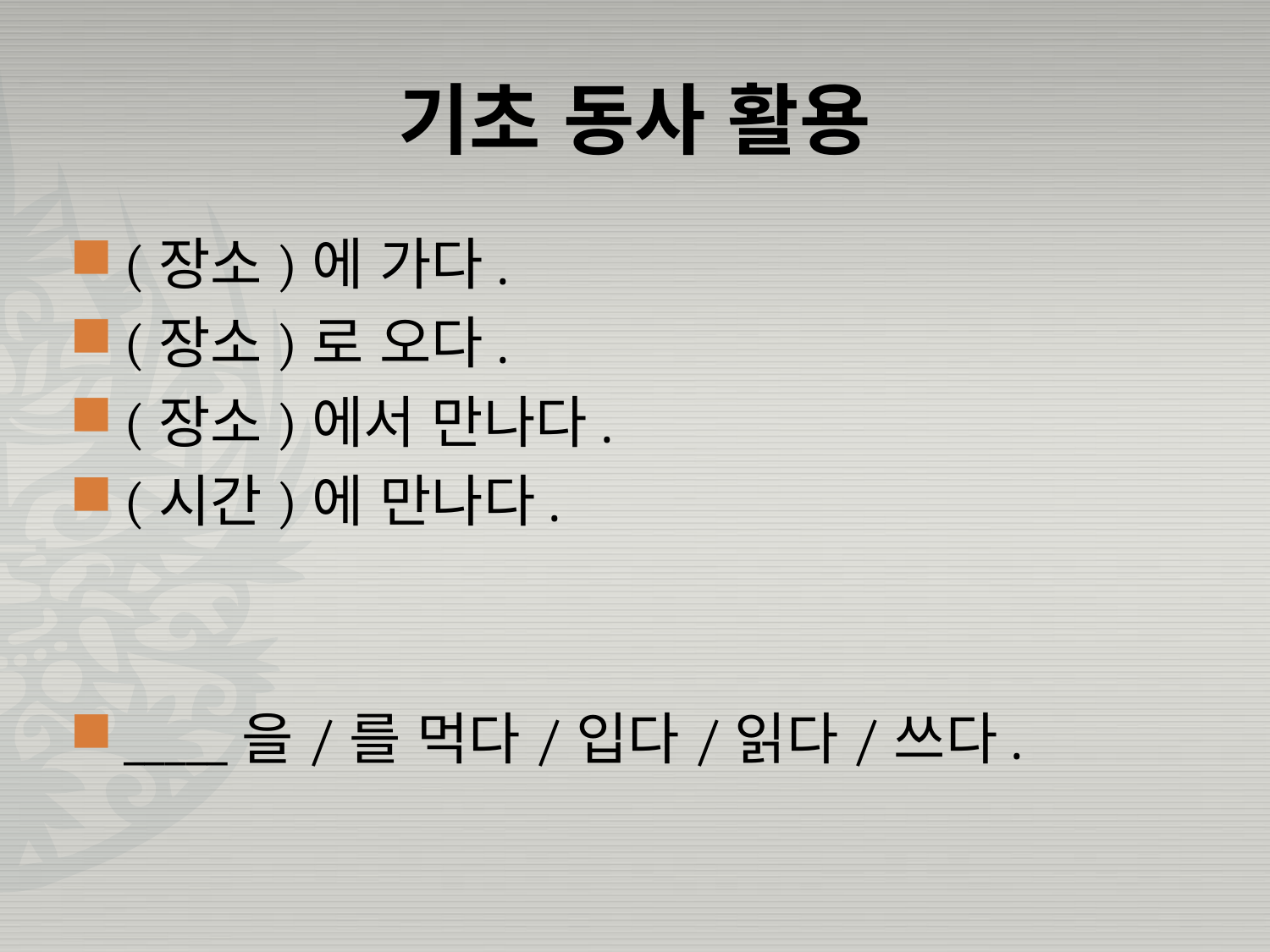

# 기초 동사 활용
(장소)에 가다.
(장소)로 오다.
(장소)에서 만나다.
(시간)에 만나다.

_____을/를 먹다/입다/읽다/쓰다.